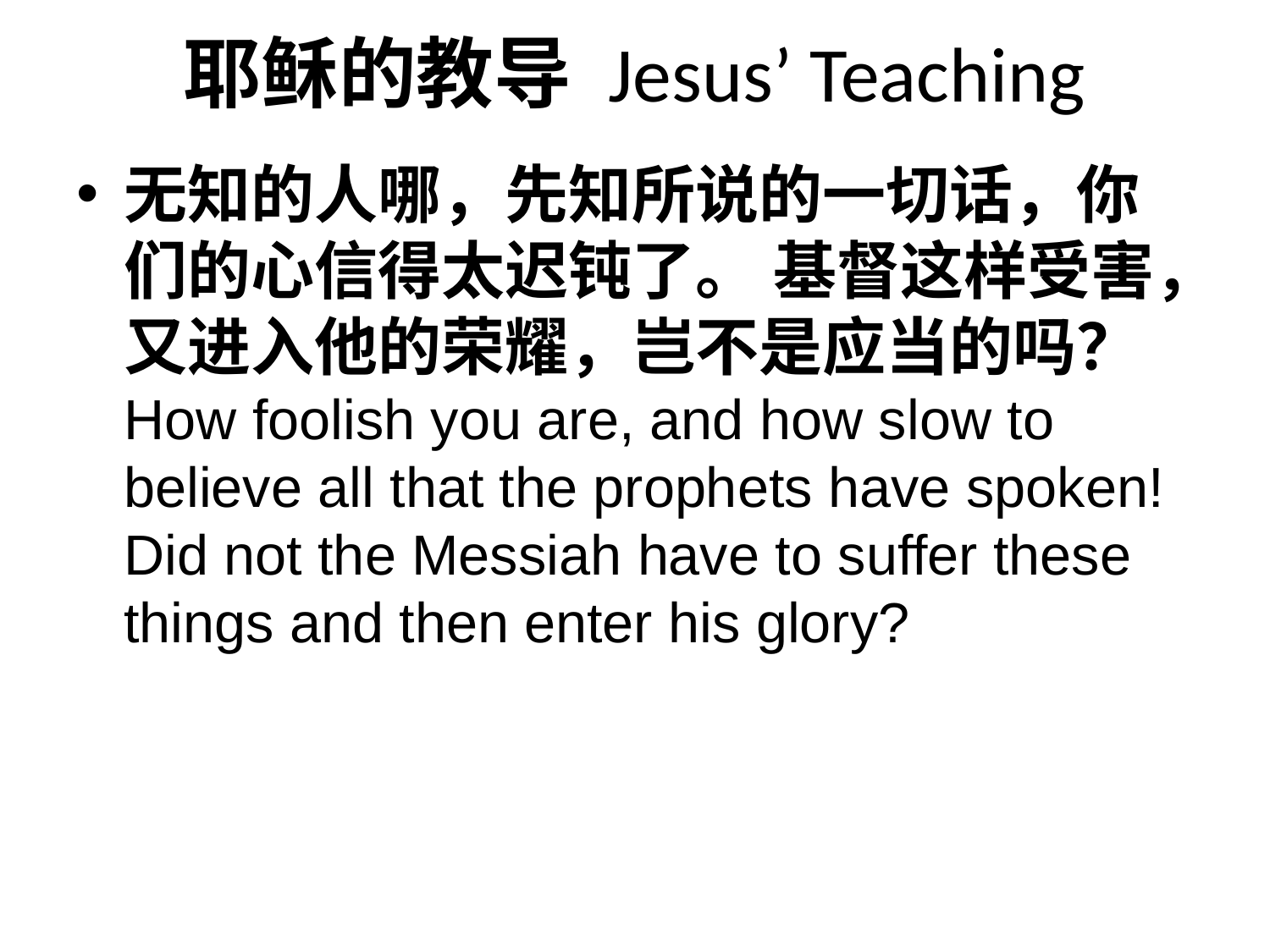

# 耶稣的教导 Jesus’ Teaching
无知的人哪，先知所说的一切话，你们的心信得太迟钝了。 基督这样受害，又进入他的荣耀，岂不是应当的吗？How foolish you are, and how slow to believe all that the prophets have spoken! Did not the Messiah have to suffer these things and then enter his glory?